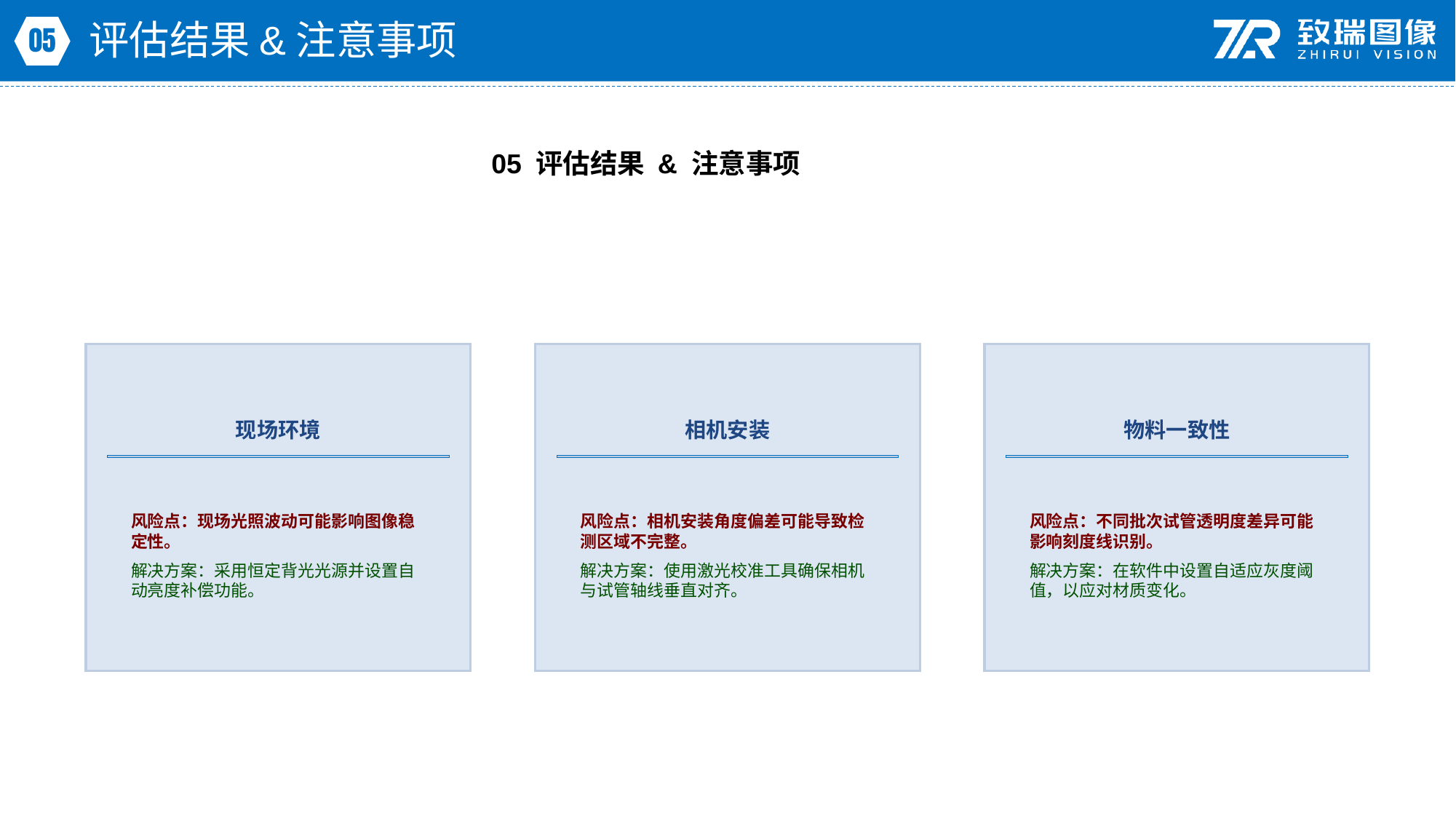

评估结果&注意事项
05

05 评估结果 & 注意事项

现场环境

相机安装

物料一致性

风险点：现场光照波动可能影响图像稳定性。
解决方案：采用恒定背光光源并设置自动亮度补偿功能。

风险点：相机安装角度偏差可能导致检测区域不完整。
解决方案：使用激光校准工具确保相机与试管轴线垂直对齐。

风险点：不同批次试管透明度差异可能影响刻度线识别。
解决方案：在软件中设置自适应灰度阈值，以应对材质变化。